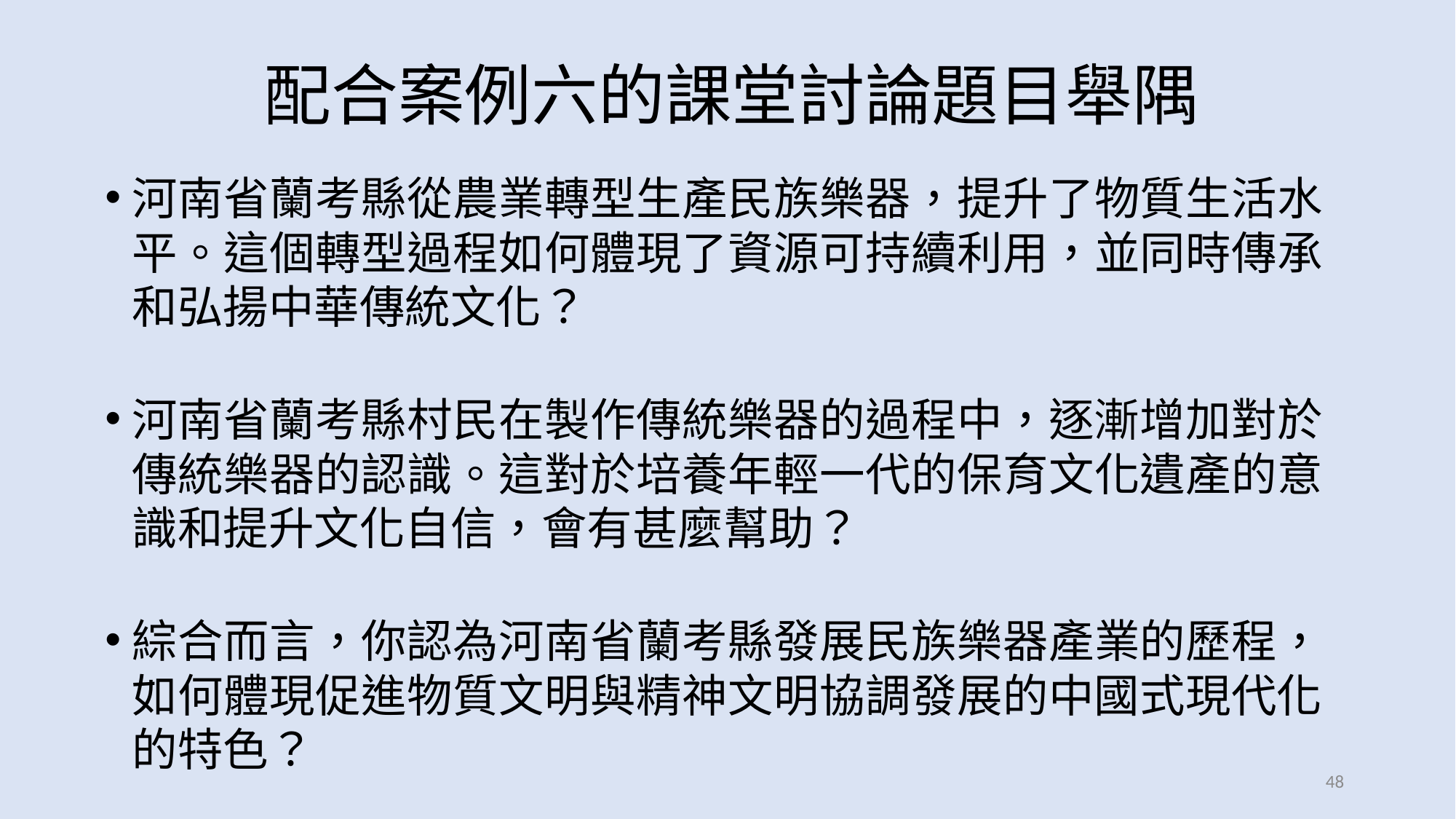

# 配合案例六的課堂討論題目舉隅
河南省蘭考縣從農業轉型生產民族樂器，提升了物質生活水平。這個轉型過程如何體現了資源可持續利用，並同時傳承和弘揚中華傳統文化？

河南省蘭考縣村民在製作傳統樂器的過程中，逐漸增加對於傳統樂器的認識。這對於培養年輕一代的保育文化遺產的意識和提升文化自信，會有甚麼幫助？

綜合而言，你認為河南省蘭考縣發展民族樂器產業的歷程，如何體現促進物質文明與精神文明協調發展的中國式現代化的特色？
48